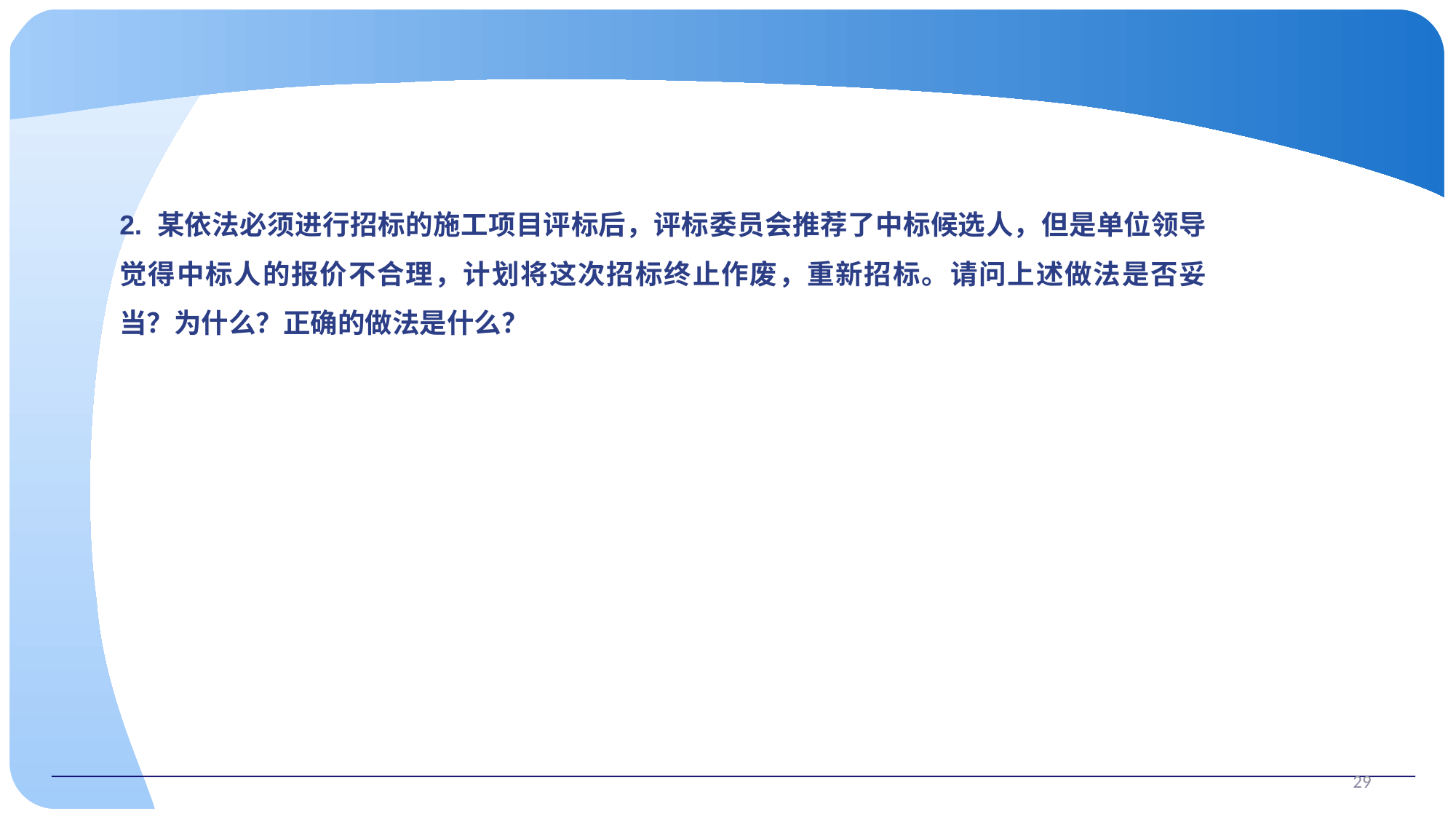

2. 某依法必须进行招标的施工项目评标后，评标委员会推荐了中标候选人，但是单位领导觉得中标人的报价不合理，计划将这次招标终止作废，重新招标。请问上述做法是否妥当？为什么？正确的做法是什么？

29